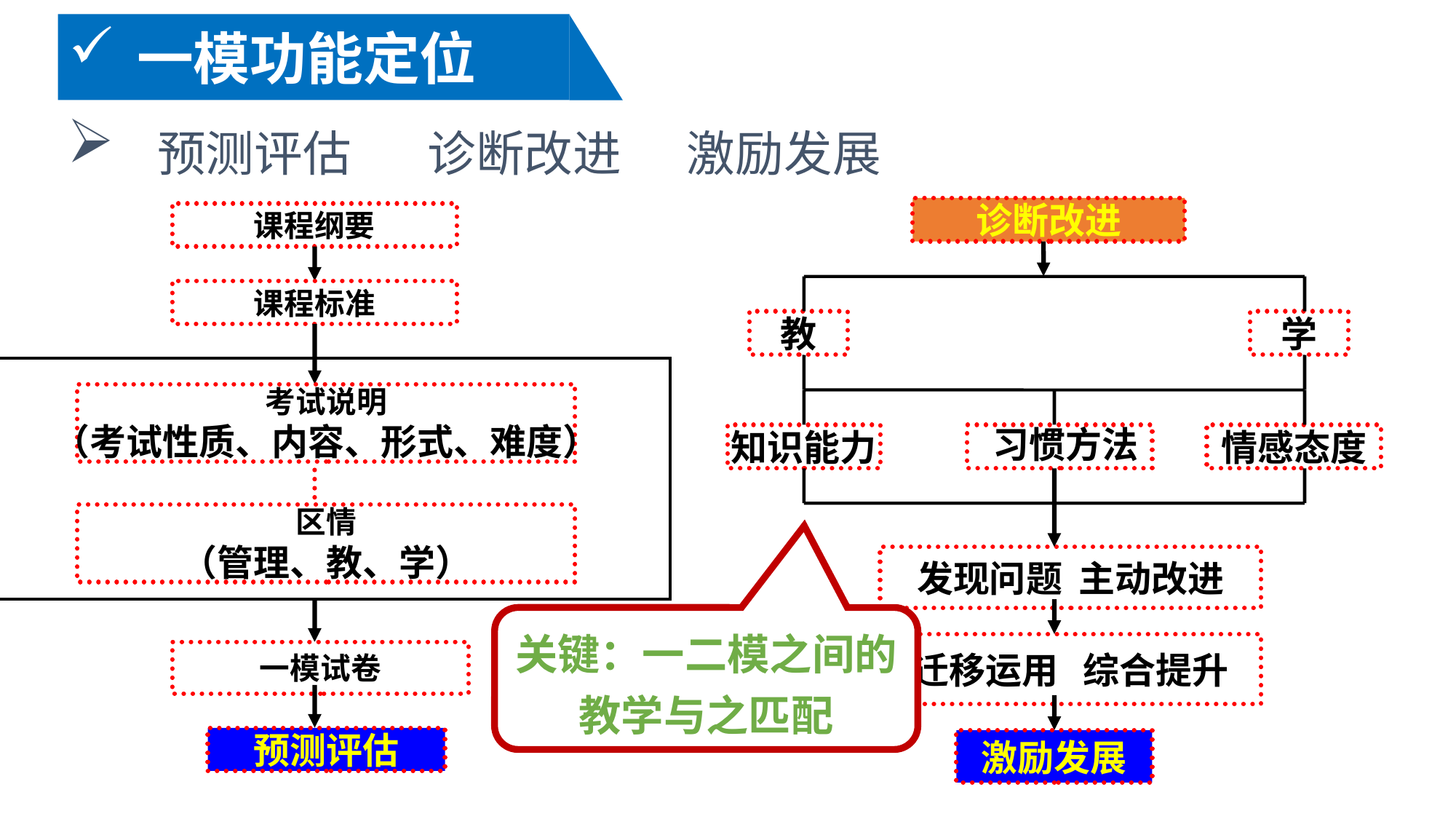

一模功能定位

  预测评估       诊断改进      激励发展
诊断改进

教
学

知识能力

情感态度

发现问题  主动改进

迁移运用   综合提升

激励发展
课程纲要

课程标准

考试说明
（考试性质、内容、形式、难度）

区情
（管理、教、学）

一模试卷

预测评估
习惯方法
关键：一二模之间的教学与之匹配